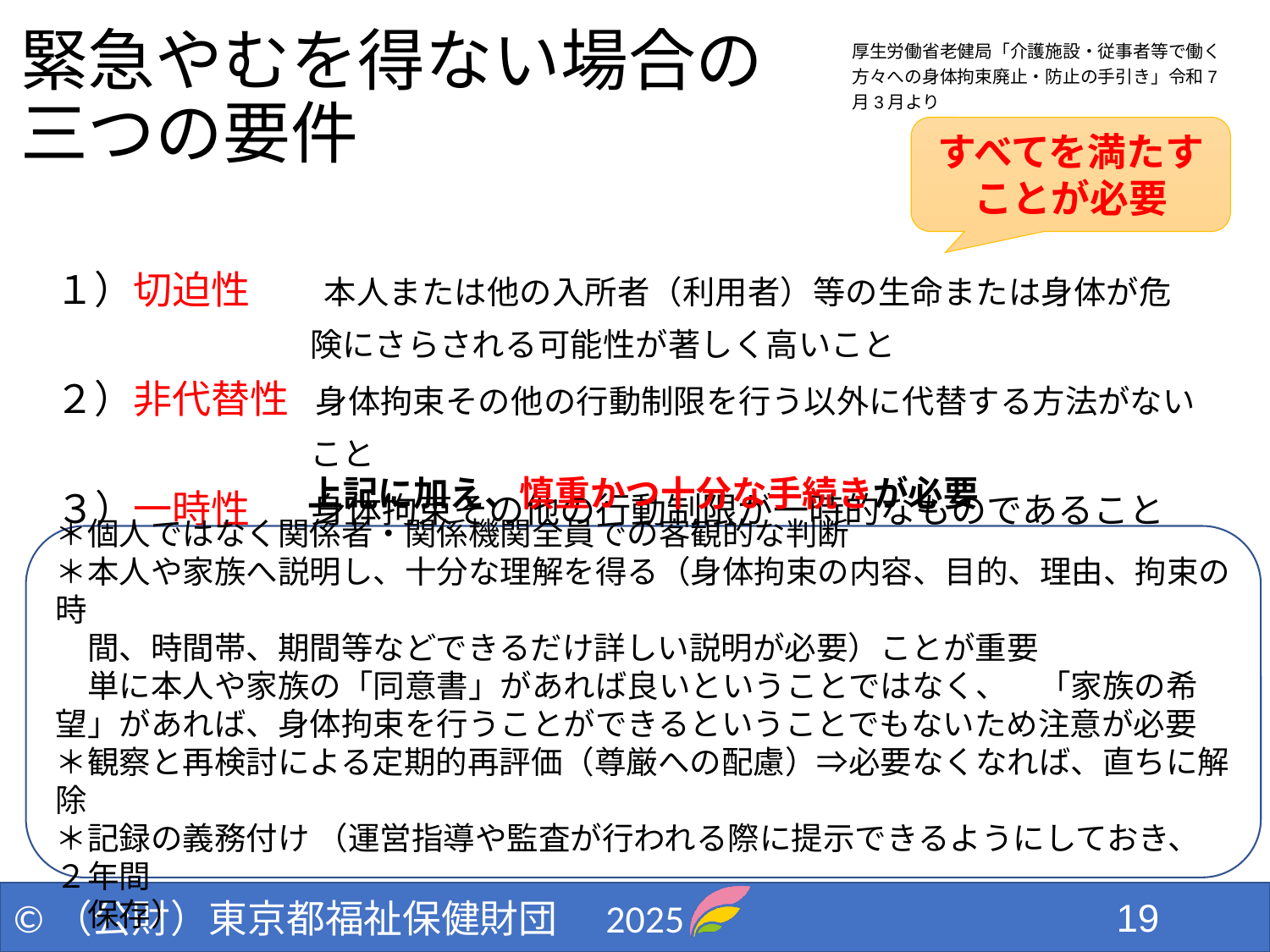

# 緊急やむを得ない場合の 三つの要件
厚生労働省老健局「介護施設・従事者等で働く方々への身体拘束廃止・防止の手引き」令和7月3月より
すべてを満たすことが必要
　１）切迫性    　本人または他の入所者（利用者）等の生命または身体が危
　　　　　　　　　険にさらされる可能性が著しく高いこと
　２）非代替性   身体拘束その他の行動制限を行う以外に代替する方法がない
　　　　　　　　　こと
　３）一時性       身体拘束その他の行動制限が一時的なものであること

上記に加え、慎重かつ十分な手続きが必要
＊個人ではなく関係者・関係機関全員での客観的な判断
＊本人や家族へ説明し、十分な理解を得る（身体拘束の内容、目的、理由、拘束の時
　間、時間帯、期間等などできるだけ詳しい説明が必要）ことが重要
　単に本人や家族の「同意書」があれば良いということではなく、　「家族の希望」があれば、身体拘束を行うことができるということでもないため注意が必要
＊観察と再検討による定期的再評価（尊厳への配慮）⇒必要なくなれば、直ちに解除
＊記録の義務付け （運営指導や監査が行われる際に提示できるようにしておき、２年間
　保存）